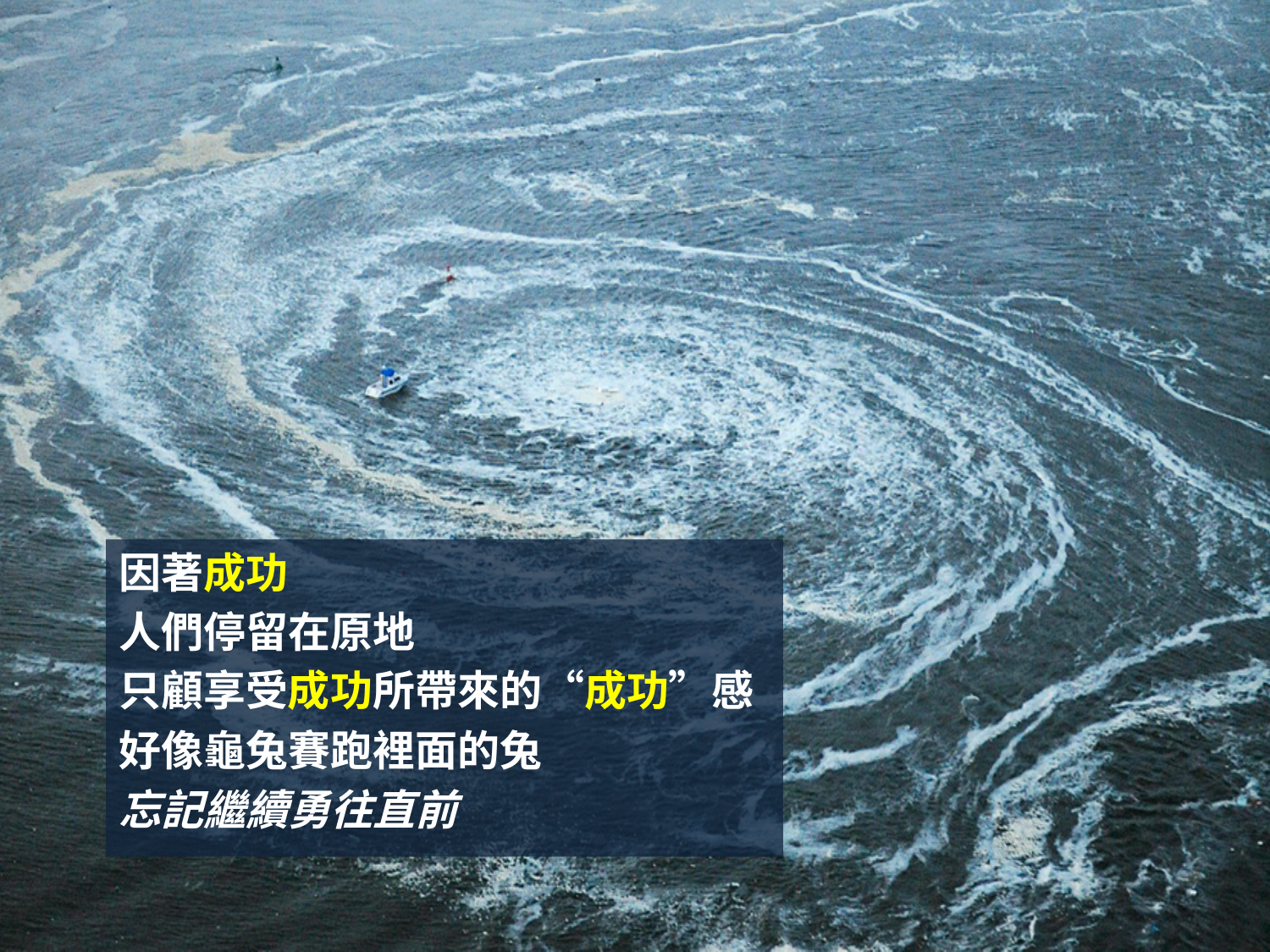

因著成功
人們停留在原地
只顧享受成功所帶來的“成功”感
好像龜兔賽跑裡面的兔
忘記繼續勇往直前